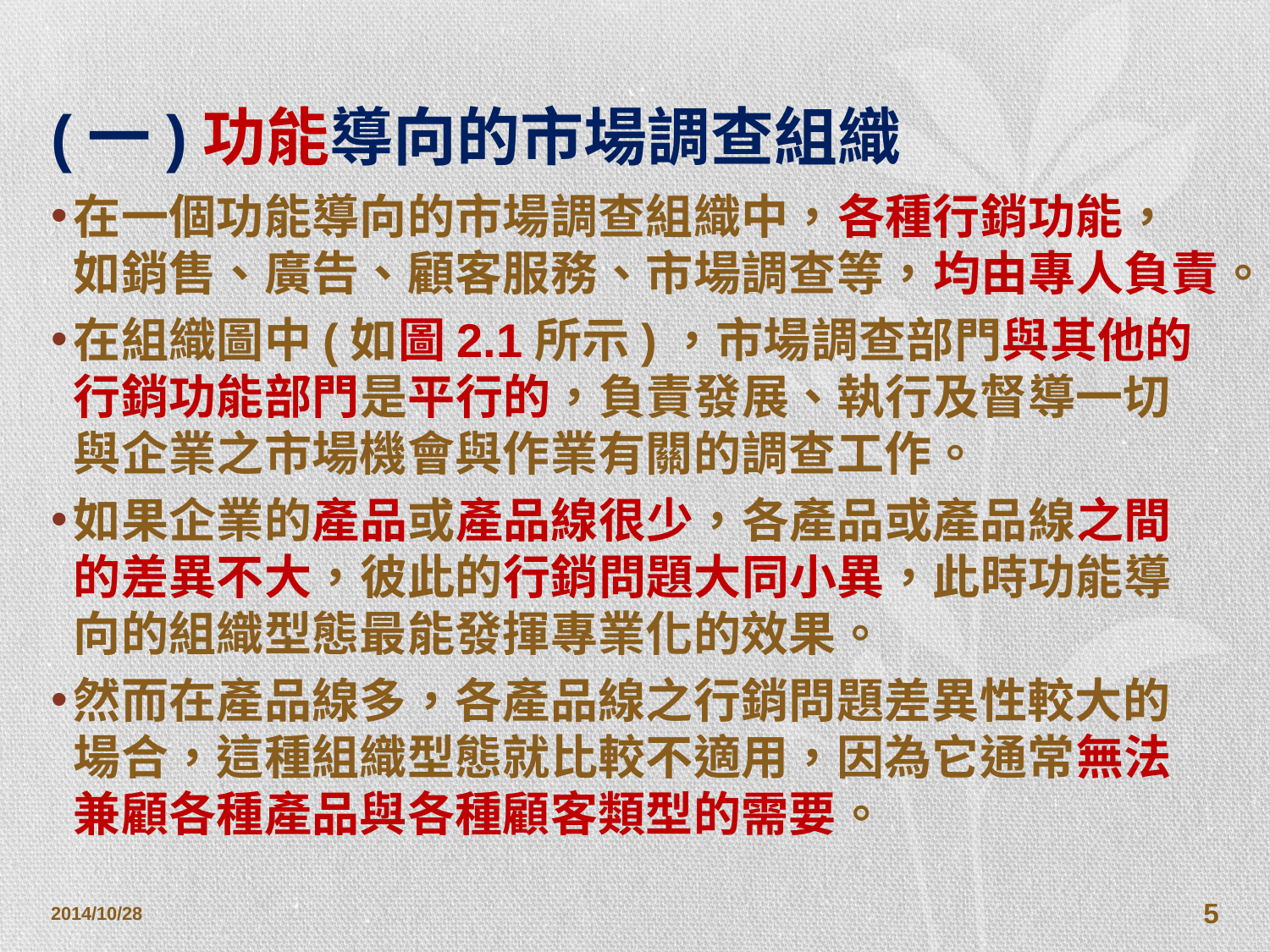

# (一)功能導向的市場調查組織
在一個功能導向的市場調查組織中，各種行銷功能，如銷售、廣告、顧客服務、市場調查等，均由專人負責。
在組織圖中(如圖2.1所示)，市場調查部門與其他的行銷功能部門是平行的，負責發展、執行及督導一切與企業之市場機會與作業有關的調查工作。
如果企業的產品或產品線很少，各產品或產品線之間的差異不大，彼此的行銷問題大同小異，此時功能導向的組織型態最能發揮專業化的效果。
然而在產品線多，各產品線之行銷問題差異性較大的場合，這種組織型態就比較不適用，因為它通常無法兼顧各種產品與各種顧客類型的需要。
2014/10/28
5